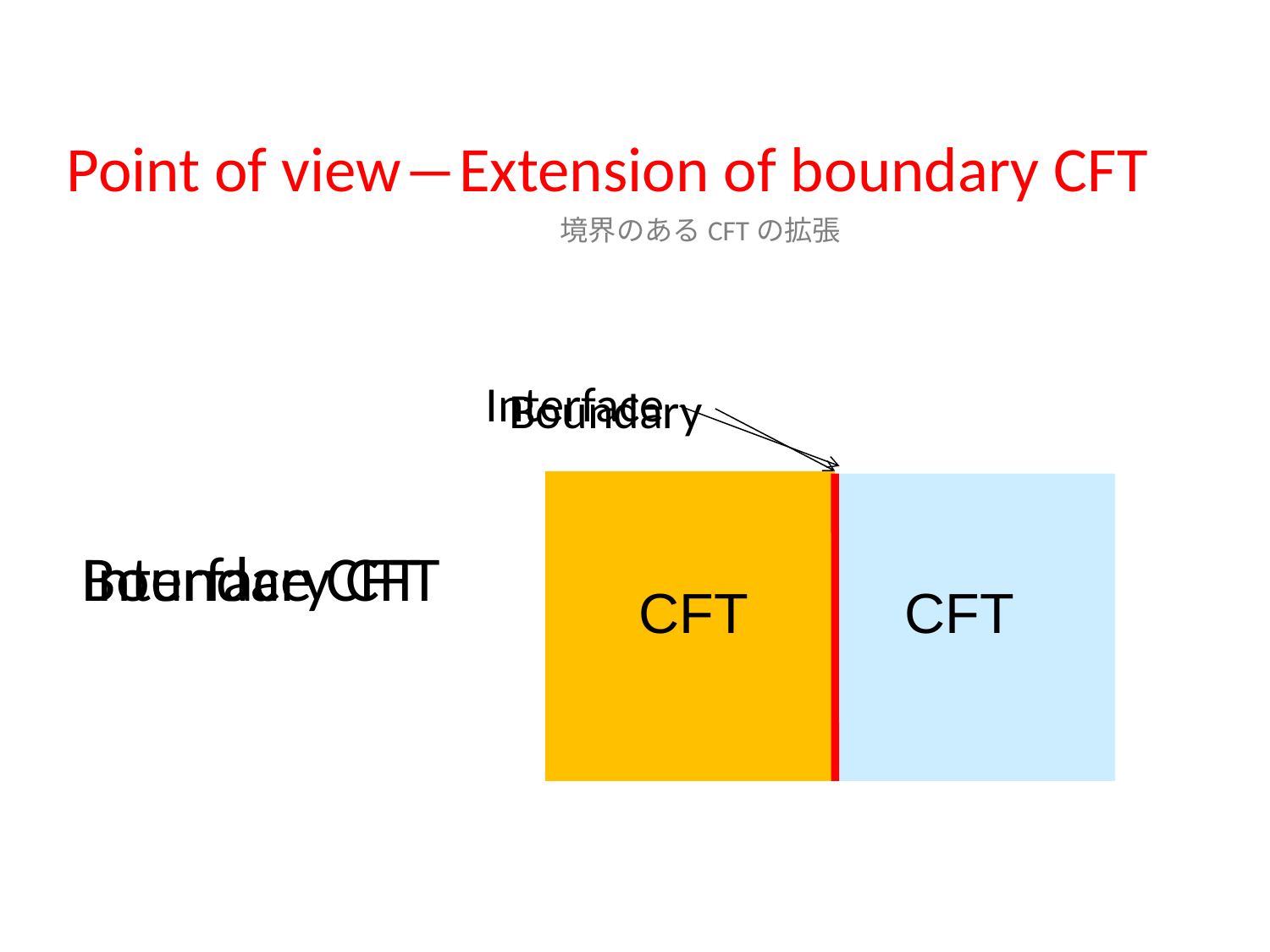

# Point of view―Extension of boundary CFT
境界のあるCFTの拡張
Interface
Boundary

CFT

Boundary CFT
Interface CFT
CFT